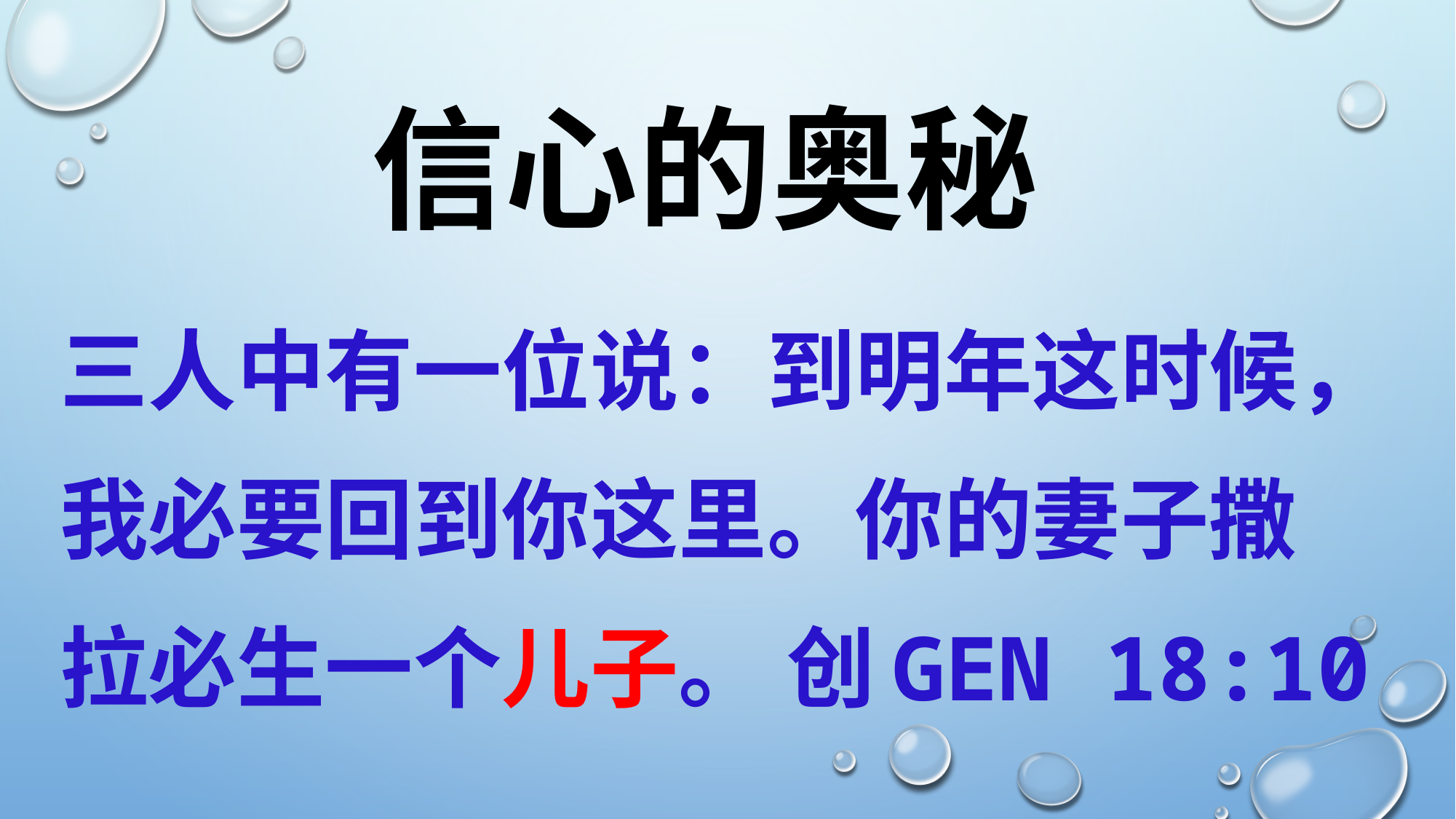

# 信心的奥秘
三人中有一位说：到明年这时候，我必要回到你这里。你的妻子撒拉必生一个儿子。 创Gen 18:10